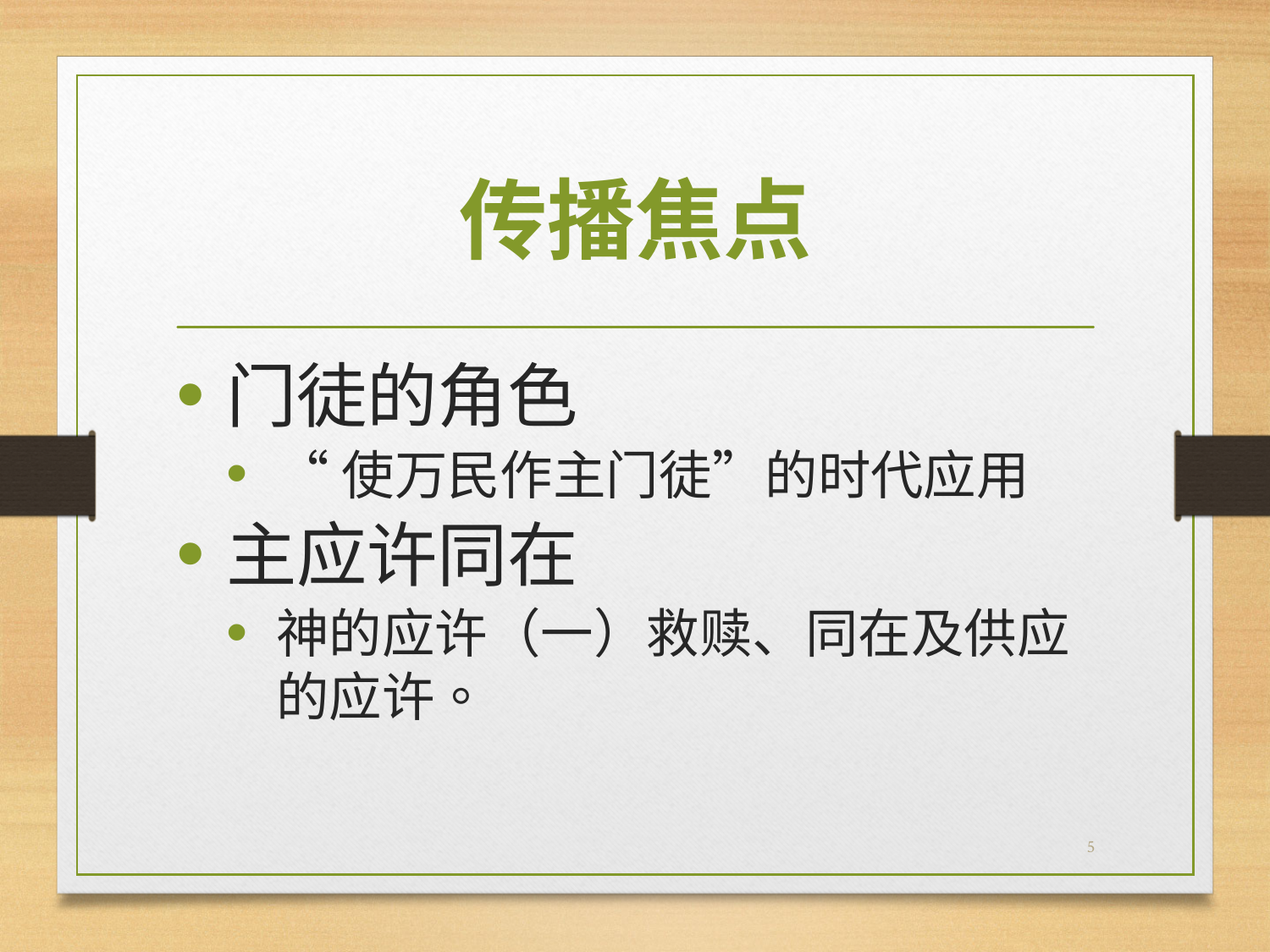

# 传播焦点
门徒的角色
“使万民作主门徒”的时代应用
主应许同在
神的应许（一）救赎、同在及供应的应许。
5